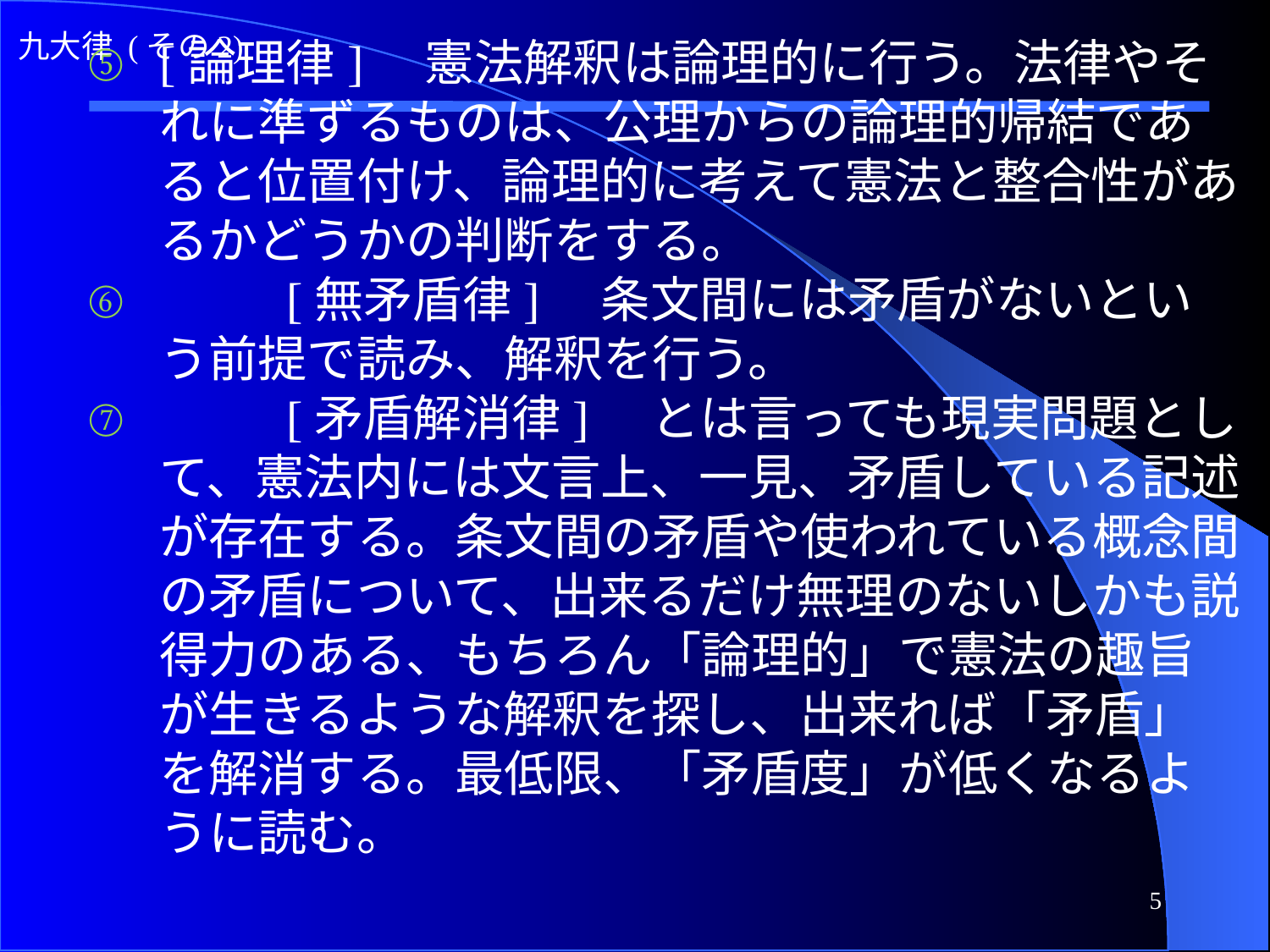

九大律 (その2)

[論理律]　憲法解釈は論理的に行う。法律やそれに準ずるものは、公理からの論理的帰結であると位置付け、論理的に考えて憲法と整合性があるかどうかの判断をする。
	[無矛盾律]　条文間には矛盾がないという前提で読み、解釈を行う。
	[矛盾解消律]　とは言っても現実問題として、憲法内には文言上、一見、矛盾している記述が存在する。条文間の矛盾や使われている概念間の矛盾について、出来るだけ無理のないしかも説得力のある、もちろん「論理的」で憲法の趣旨が生きるような解釈を探し、出来れば「矛盾」を解消する。最低限、「矛盾度」が低くなるように読む。
5